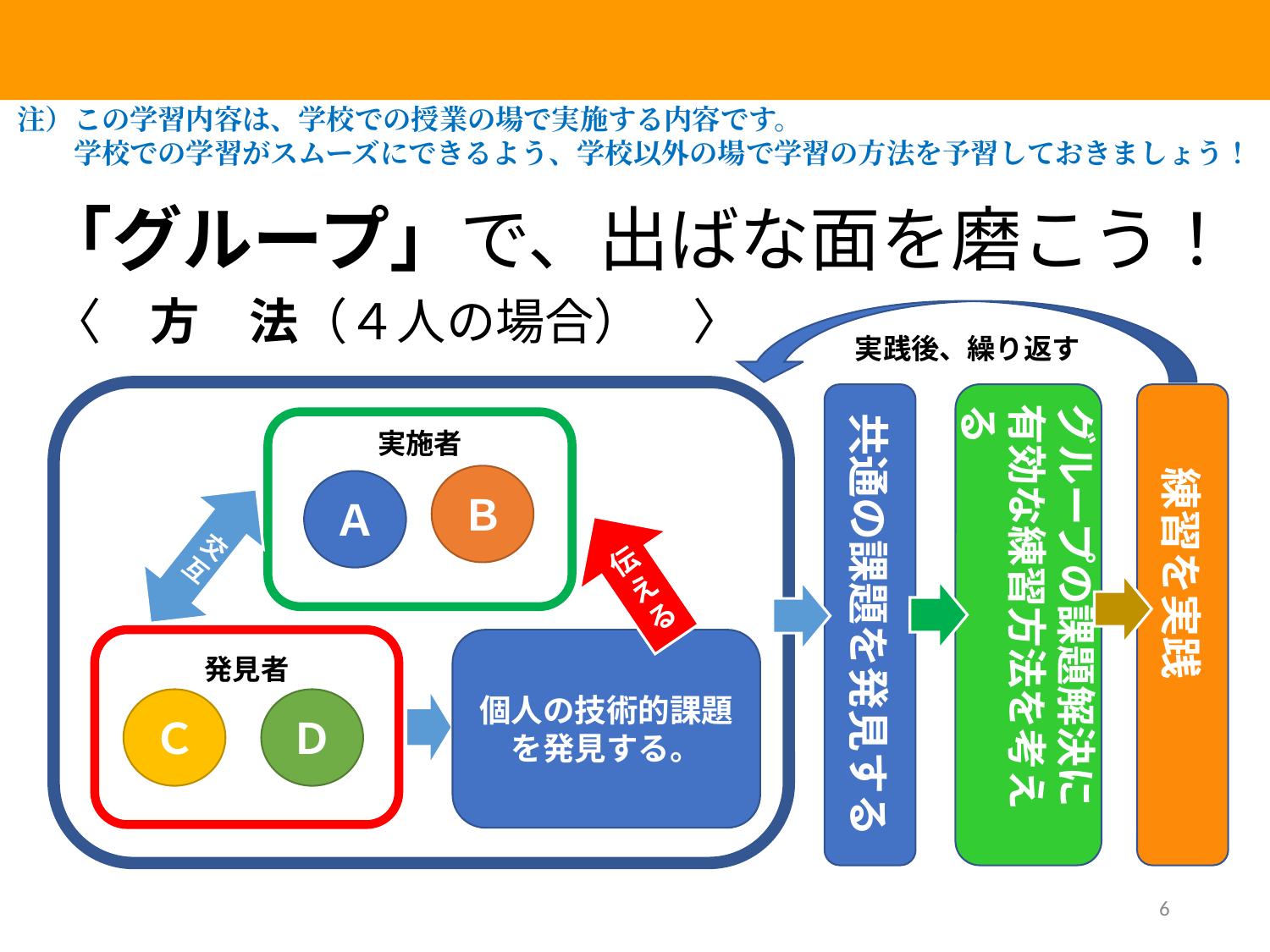

注）この学習内容は、学校での授業の場で実施する内容です。
　　学校での学習がスムーズにできるよう、学校以外の場で学習の方法を予習しておきましょう！
「グループ」で、出ばな面を磨こう！
〈　方　法（４人の場合）　〉

実践後、繰り返す

共通の課題を発見する
グループの課題解決に
有効な練習方法を考える
練習を実践

実施者
Ｂ
交互
Ａ
伝える

個人の技術的課題
を発見する。
発見者

Ｃ
Ｄ
6